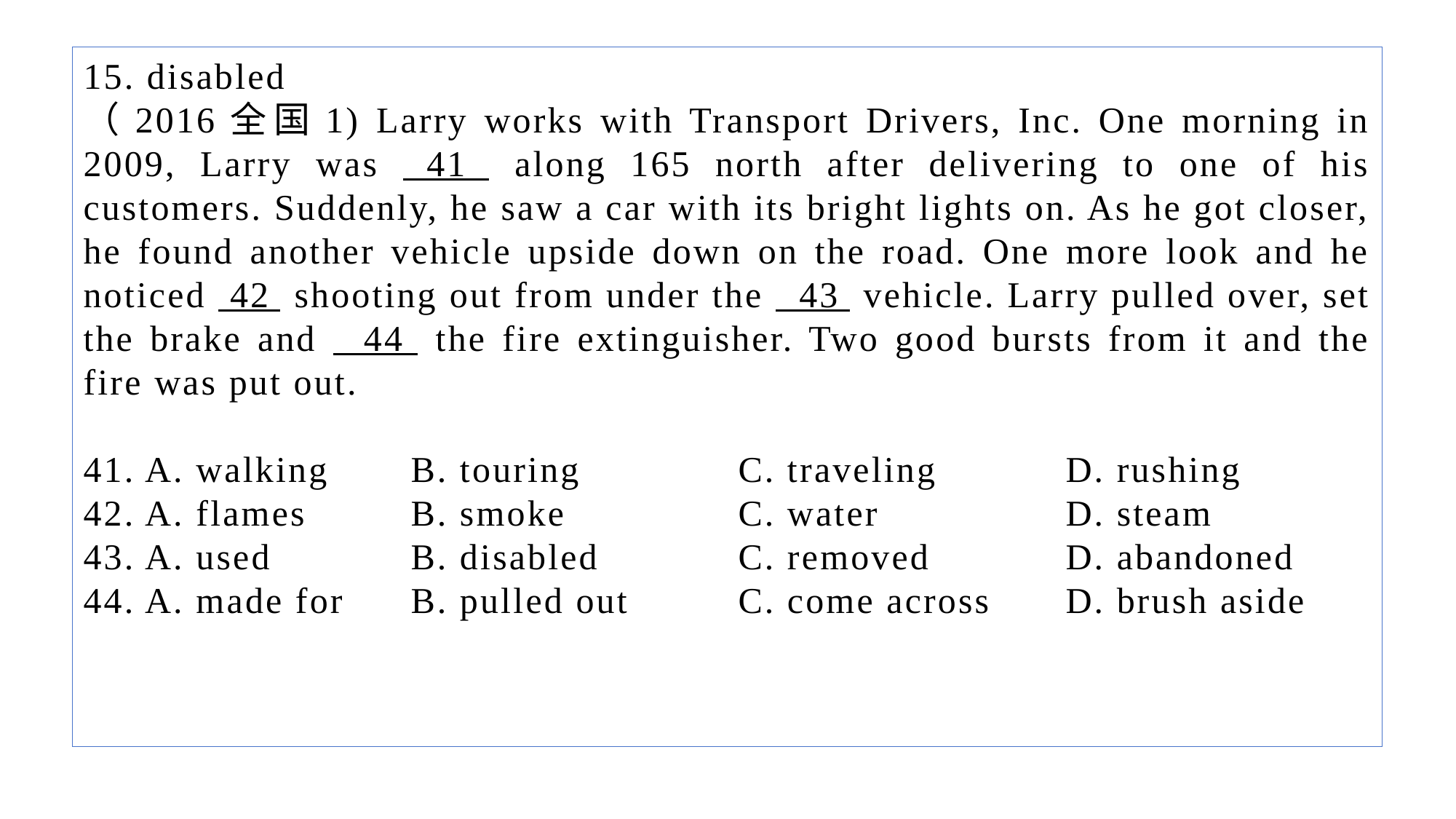

15. disabled
（2016全国1) Larry works with Transport Drivers, Inc. One morning in 2009, Larry was  41  along 165 north after delivering to one of his customers. Suddenly, he saw a car with its bright lights on. As he got closer, he found another vehicle upside down on the road. One more look and he noticed  42  shooting out from under the   43  vehicle. Larry pulled over, set the brake and   44  the fire extinguisher. Two good bursts from it and the fire was put out.

41. A. walking 	B. touring 		C. traveling 		D. rushing
42. A. flames 	B. smoke 		C. water 		D. steam
43. A. used 		B. disabled 		C. removed 		D. abandoned
44. A. made for 	B. pulled out 	C. come across 	D. brush aside